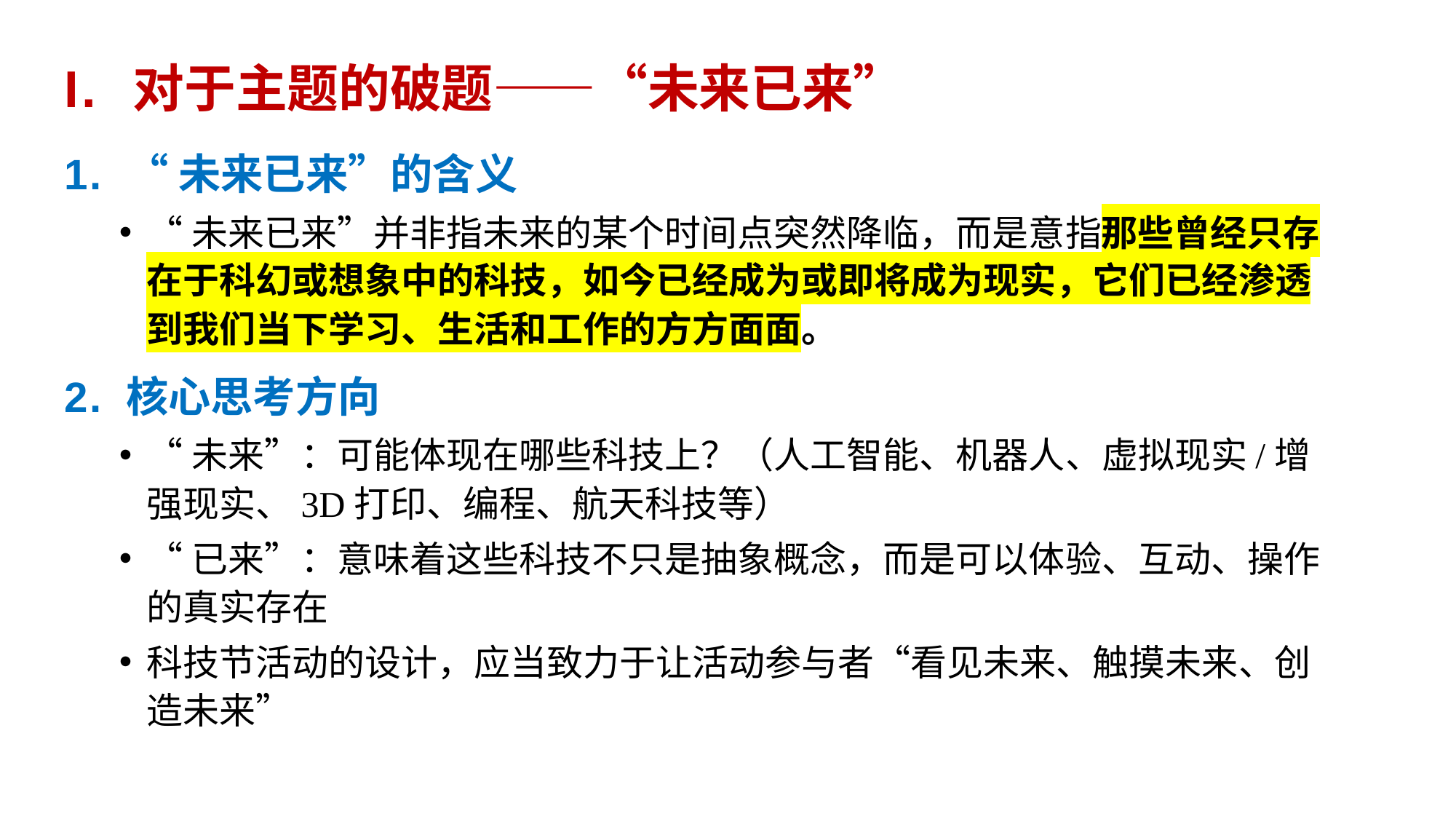

# 对于主题的破题——“未来已来”
“未来已来”的含义
“未来已来”并非指未来的某个时间点突然降临，而是意指那些曾经只存在于科幻或想象中的科技，如今已经成为或即将成为现实，它们已经渗透到我们当下学习、生活和工作的方方面面。
核心思考方向
“未来”：可能体现在哪些科技上？（人工智能、机器人、虚拟现实/增强现实、3D打印、编程、航天科技等）
“已来”：意味着这些科技不只是抽象概念，而是可以体验、互动、操作的真实存在
科技节活动的设计，应当致力于让活动参与者“看见未来、触摸未来、创造未来”